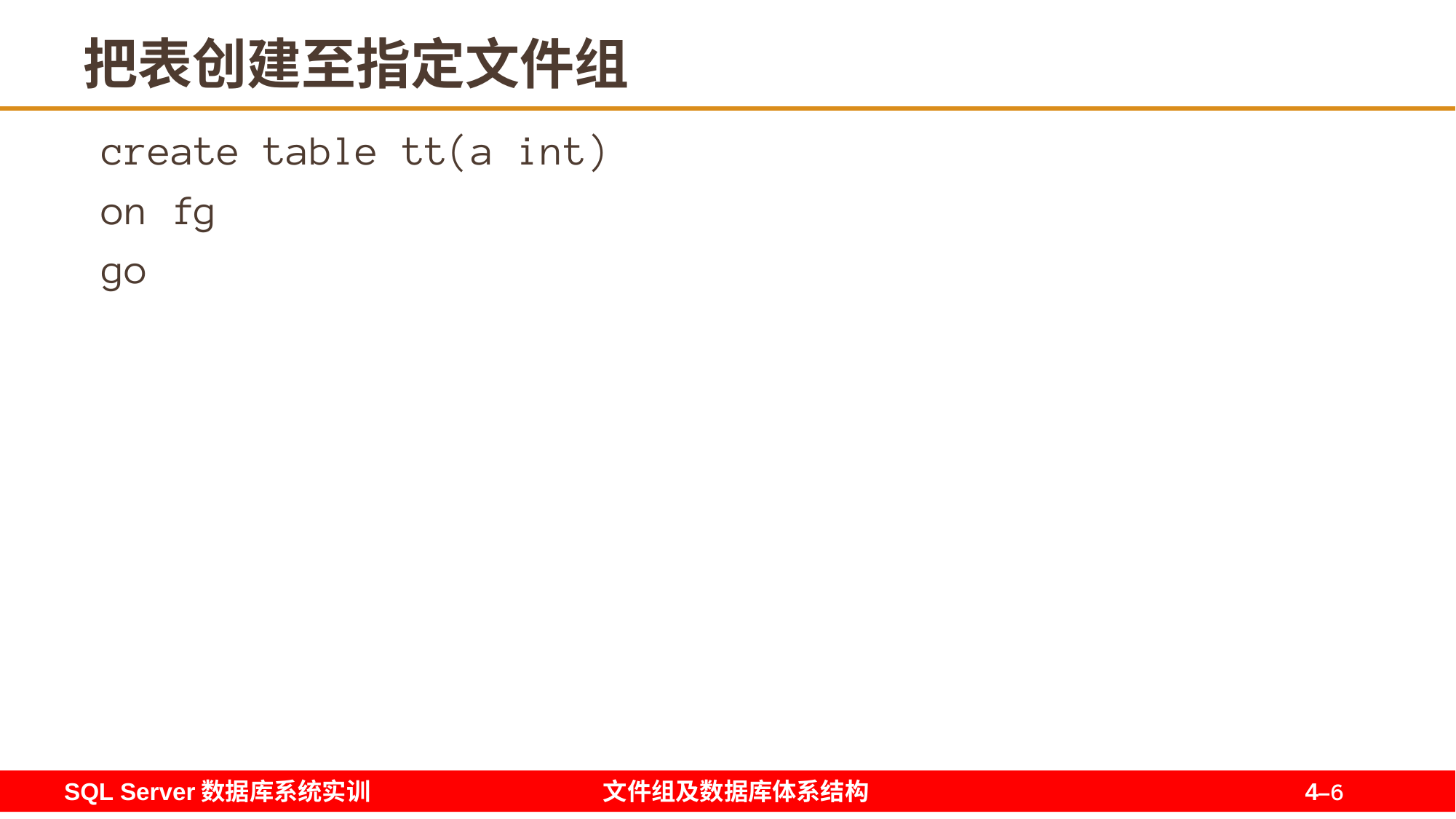

6
# 把表创建至指定文件组
create table tt(a int)
on fg
go